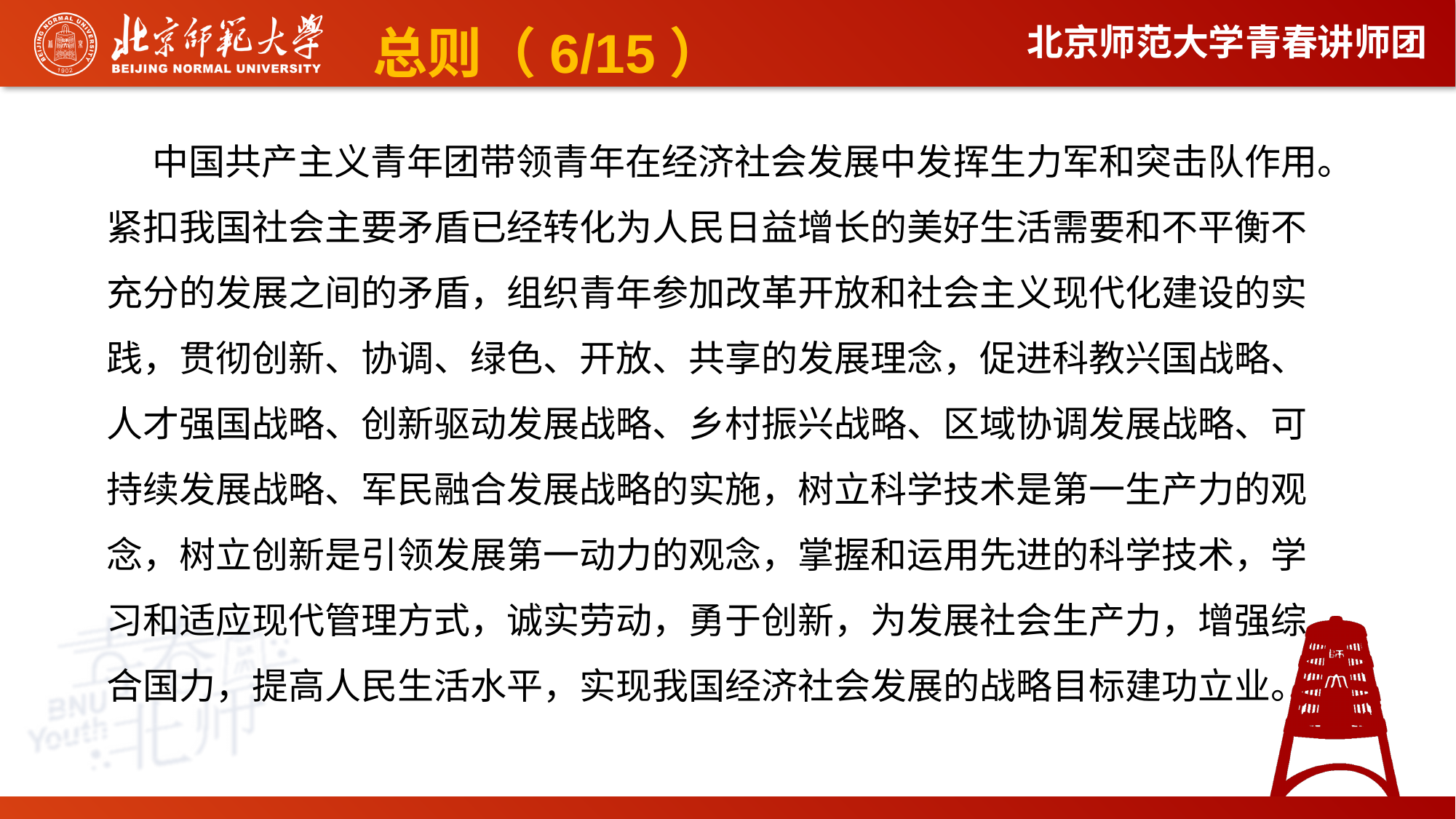

总则（6/15）

中国共产主义青年团带领青年在经济社会发展中发挥生力军和突击队作用。紧扣我国社会主要矛盾已经转化为人民日益增长的美好生活需要和不平衡不充分的发展之间的矛盾，组织青年参加改革开放和社会主义现代化建设的实践，贯彻创新、协调、绿色、开放、共享的发展理念，促进科教兴国战略、人才强国战略、创新驱动发展战略、乡村振兴战略、区域协调发展战略、可持续发展战略、军民融合发展战略的实施，树立科学技术是第一生产力的观念，树立创新是引领发展第一动力的观念，掌握和运用先进的科学技术，学习和适应现代管理方式，诚实劳动，勇于创新，为发展社会生产力，增强综合国力，提高人民生活水平，实现我国经济社会发展的战略目标建功立业。